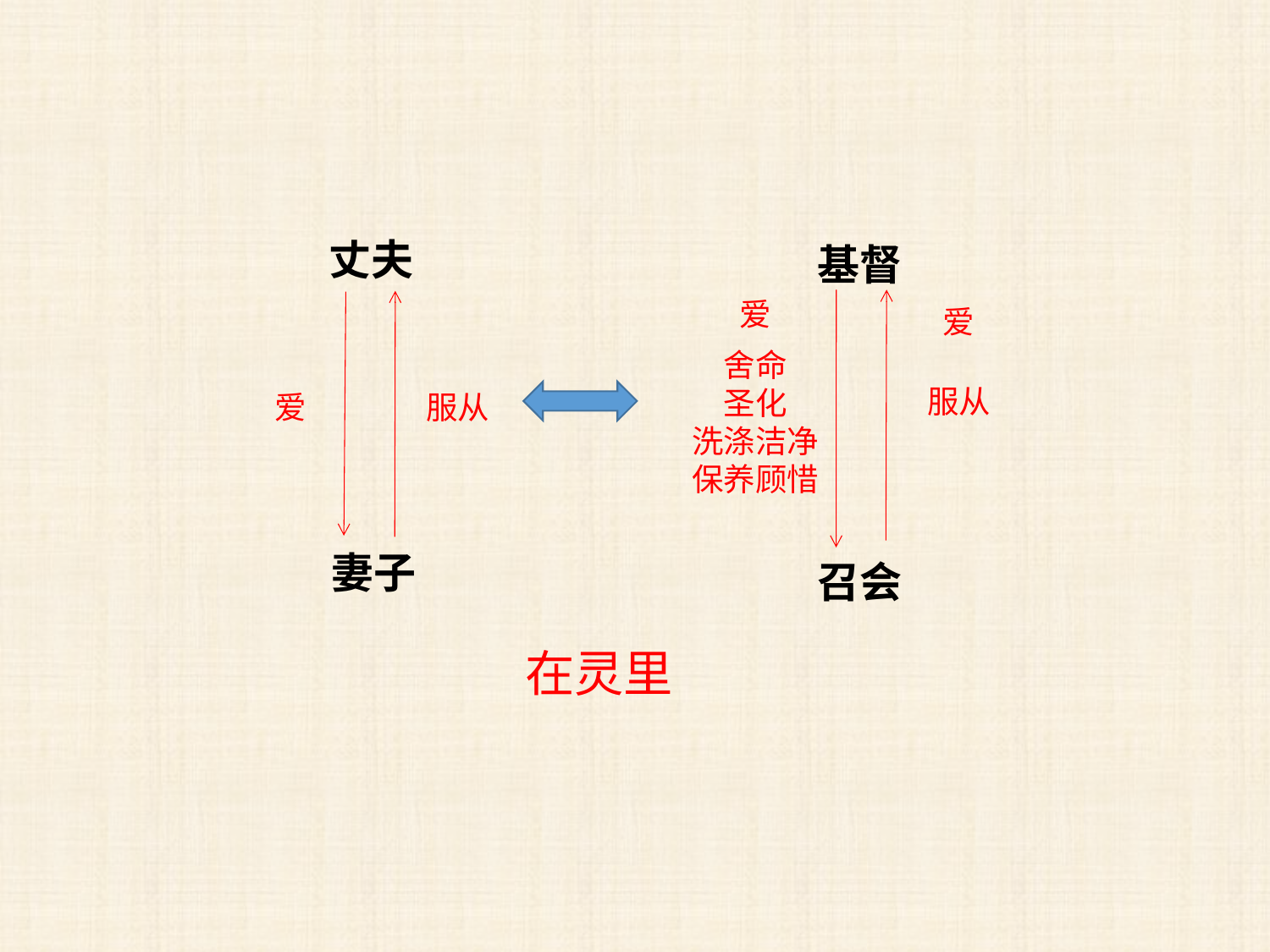

丈夫
基督
爱
爱
舍命
圣化
洗涤洁净
保养顾惜
服从
爱
服从

妻子
召会
在灵里